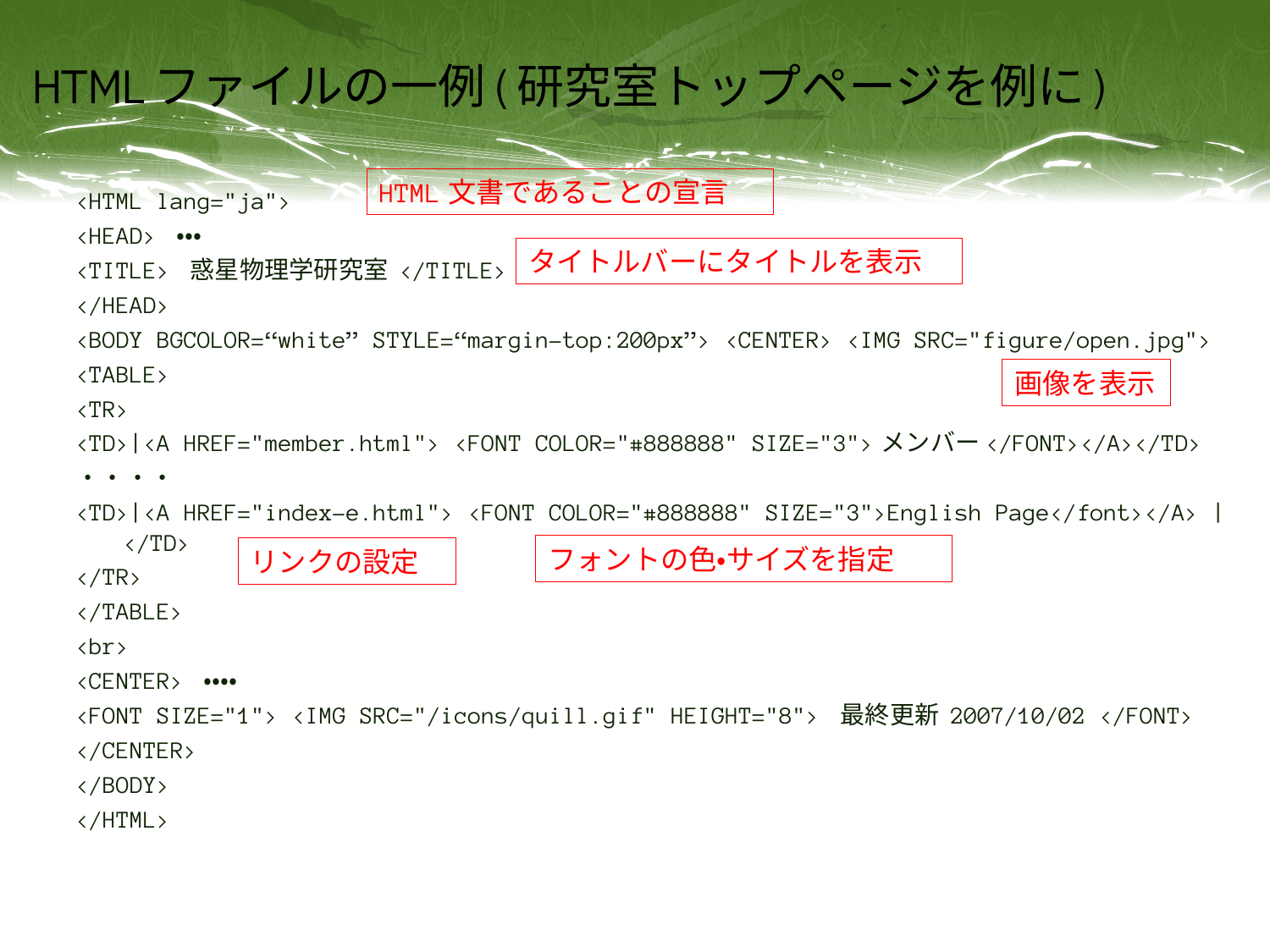

# HTMLファイルの一例(研究室トップページを例に)
HTML文書であることの宣言
<HTML lang="ja">
<HEAD> ・・・
<TITLE> 惑星物理学研究室 </TITLE>
</HEAD>
<BODY BGCOLOR=“white” STYLE=“margin-top:200px”> <CENTER> <IMG SRC="figure/open.jpg">
<TABLE>
<TR>
<TD>|<A HREF="member.html"> <FONT COLOR="#888888" SIZE="3">メンバー</FONT></A></TD>
・・・・
<TD>|<A HREF="index-e.html"> <FONT COLOR="#888888" SIZE="3">English Page</font></A> |</TD>
</TR>
</TABLE>
<br>
<CENTER> ・・・・
<FONT SIZE="1"> <IMG SRC="/icons/quill.gif" HEIGHT="8"> 最終更新 2007/10/02 </FONT>
</CENTER>
</BODY>
</HTML>
タイトルバーにタイトルを表示
画像を表示
フォントの色・サイズを指定
リンクの設定